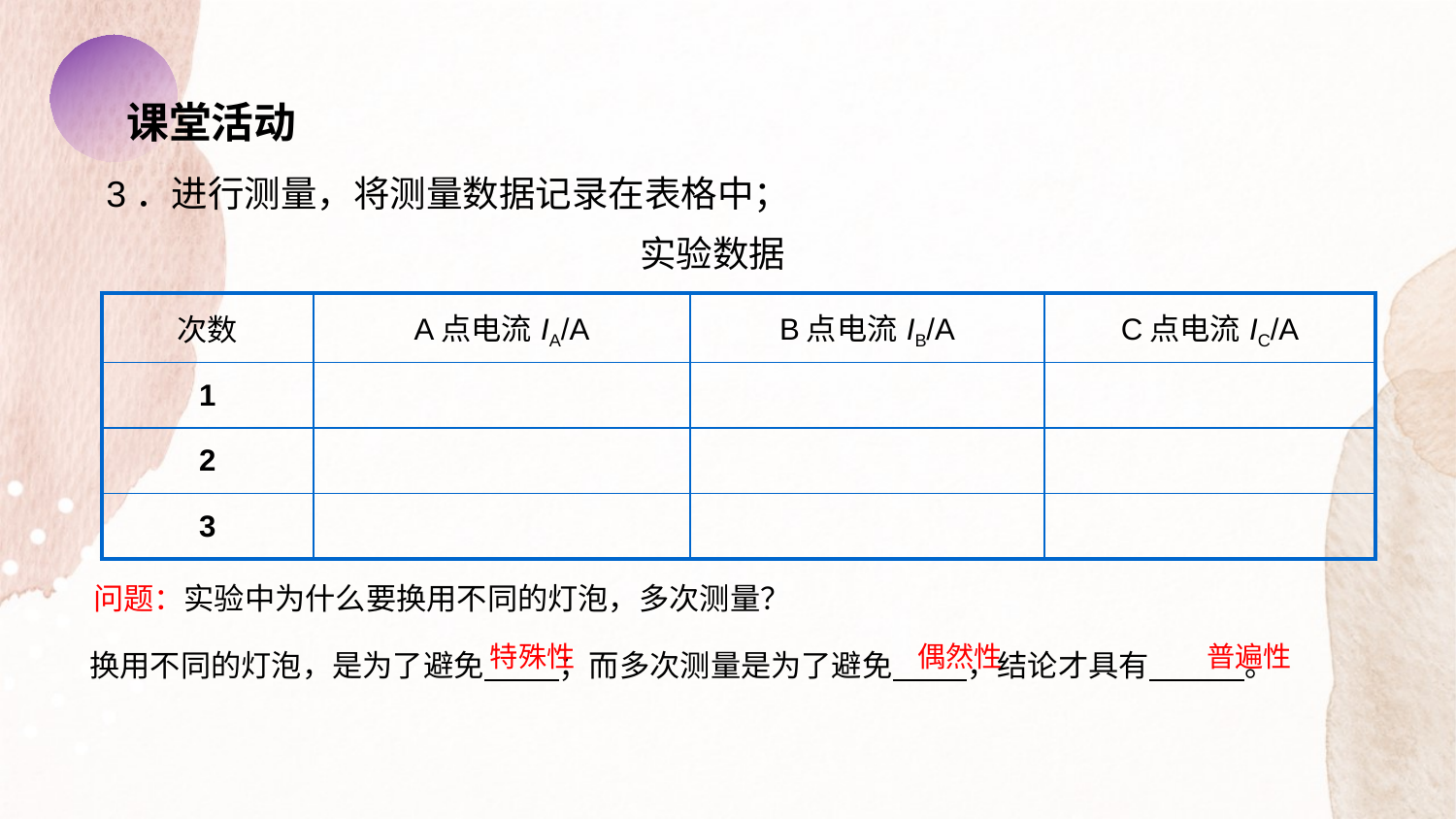

课堂活动
3．进行测量，将测量数据记录在表格中；
实验数据
| 次数 | A点电流IA/A | B点电流IB/A | C点电流IC/A |
| --- | --- | --- | --- |
| 1 |  |  |  |
| 2 |  |  |  |
| 3 |  |  |  |
问题：实验中为什么要换用不同的灯泡，多次测量？
换用不同的灯泡，是为了避免           ；而多次测量是为了避免           ，结论才具有              。
特殊性
偶然性
普遍性